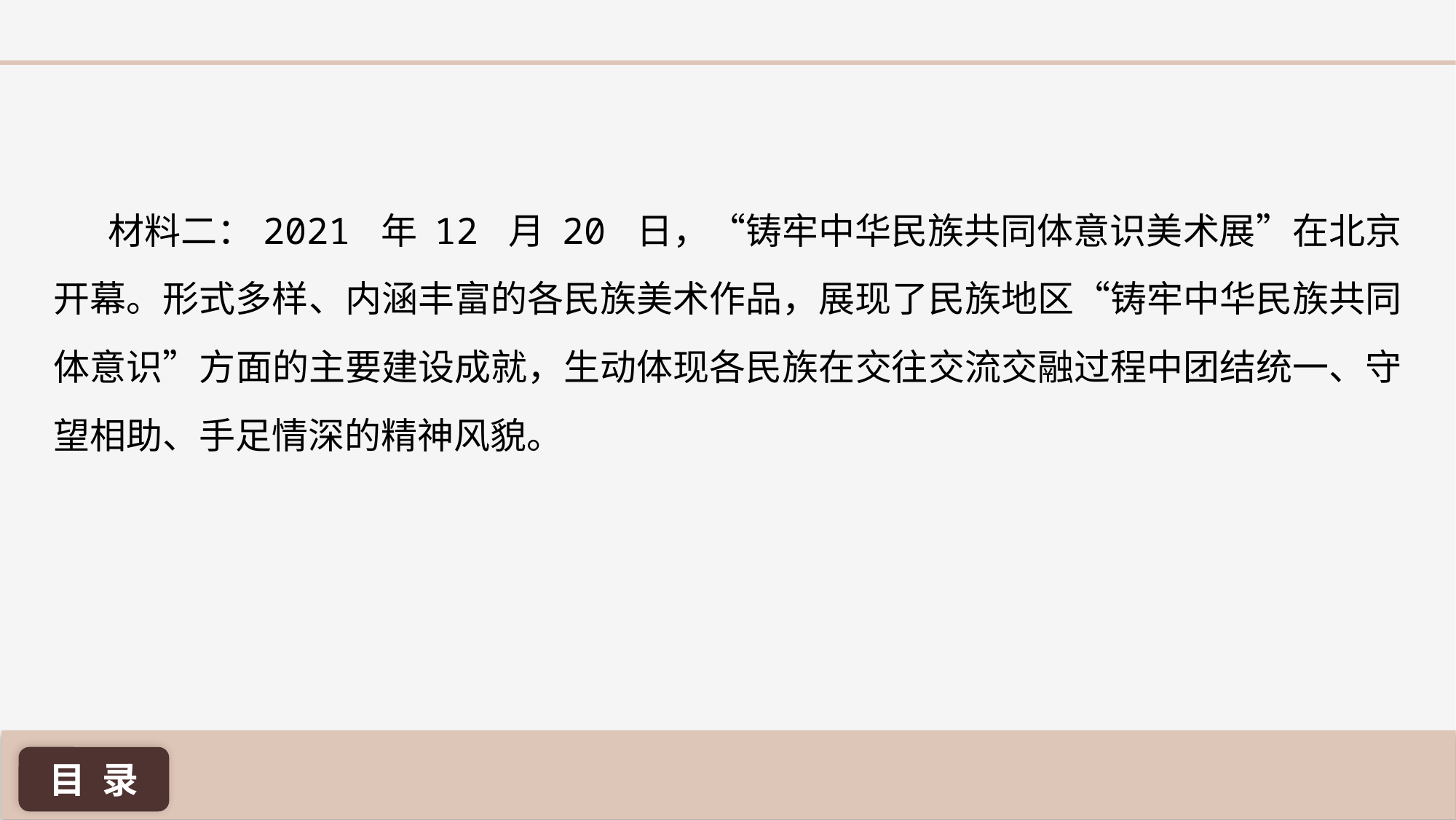

材料二：2021 年 12 月 20 日，“铸牢中华民族共同体意识美术展”在北京开幕。形式多样、内涵丰富的各民族美术作品，展现了民族地区“铸牢中华民族共同体意识”方面的主要建设成就，生动体现各民族在交往交流交融过程中团结统一、守望相助、手足情深的精神风貌。